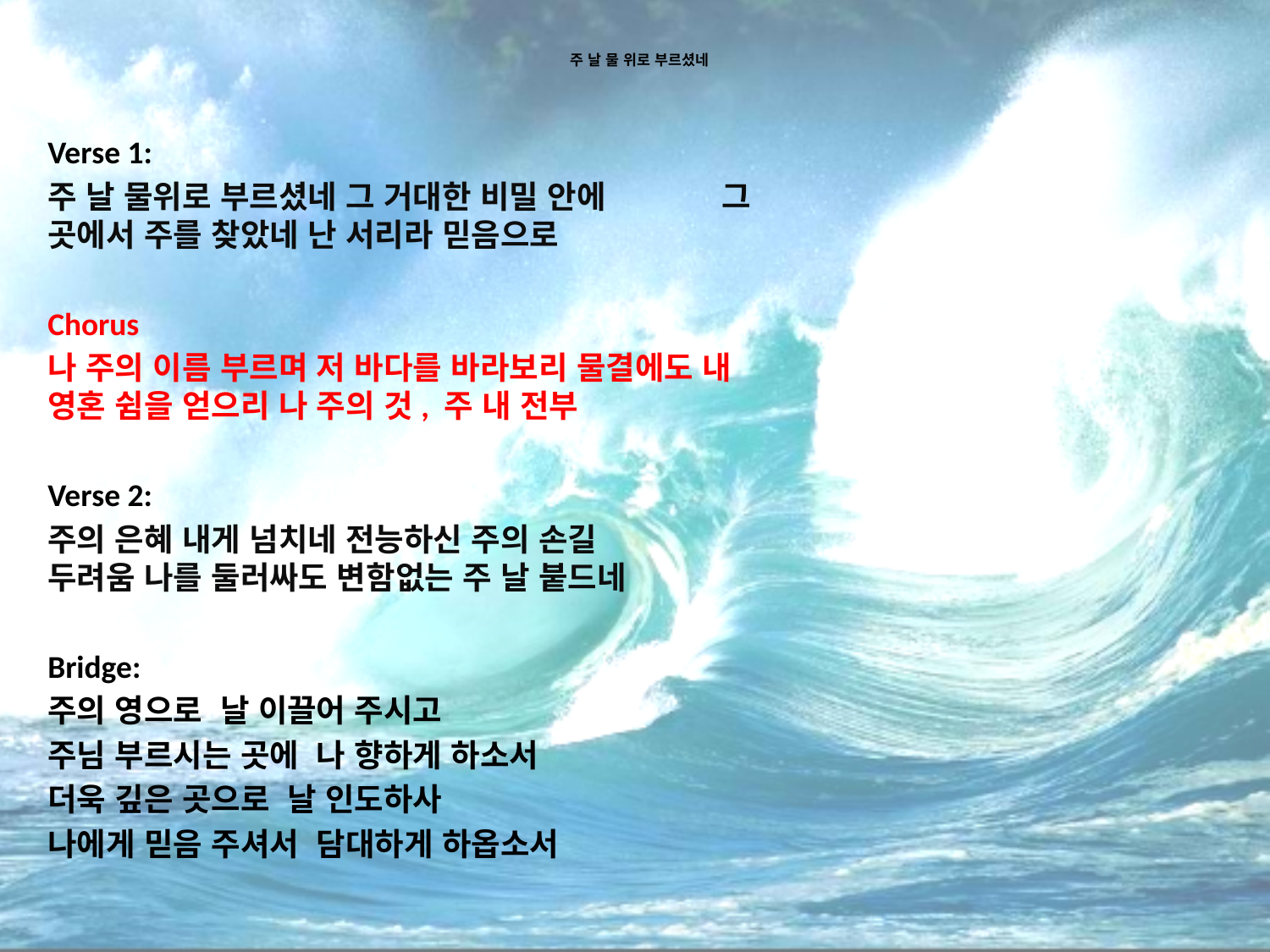

# 주 날 물 위로 부르셨네
Verse 1:
주 날 물위로 부르셨네 그 거대한 비밀 안에             그 곳에서 주를 찾았네 난 서리라 믿음으로

Chorus
나 주의 이름 부르며 저 바다를 바라보리 물결에도 내 영혼 쉼을 얻으리 나 주의 것, 주 내 전부

Verse 2:
주의 은혜 내게 넘치네 전능하신 주의 손길            두려움 나를 둘러싸도 변함없는 주 날 붙드네

Bridge:
주의 영으로  날 이끌어 주시고
주님 부르시는 곳에  나 향하게 하소서
더욱 깊은 곳으로  날 인도하사
나에게 믿음 주셔서  담대하게 하옵소서